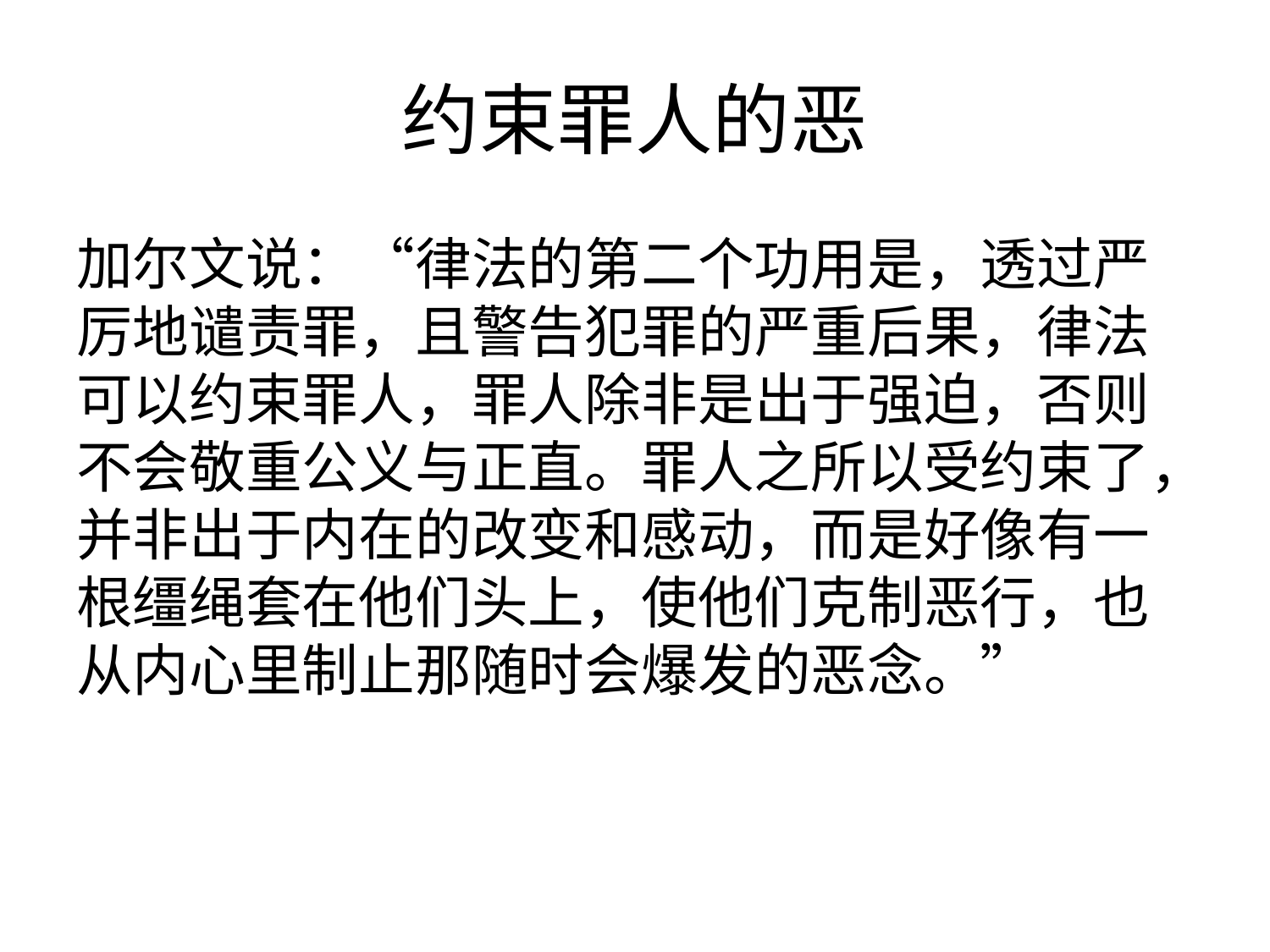

# 约束罪人的恶
加尔文说：“律法的第二个功用是，透过严厉地谴责罪，且警告犯罪的严重后果，律法可以约束罪人，罪人除非是出于强迫，否则不会敬重公义与正直。罪人之所以受约束了，并非出于内在的改变和感动，而是好像有一根缰绳套在他们头上，使他们克制恶行，也从内心里制止那随时会爆发的恶念。”